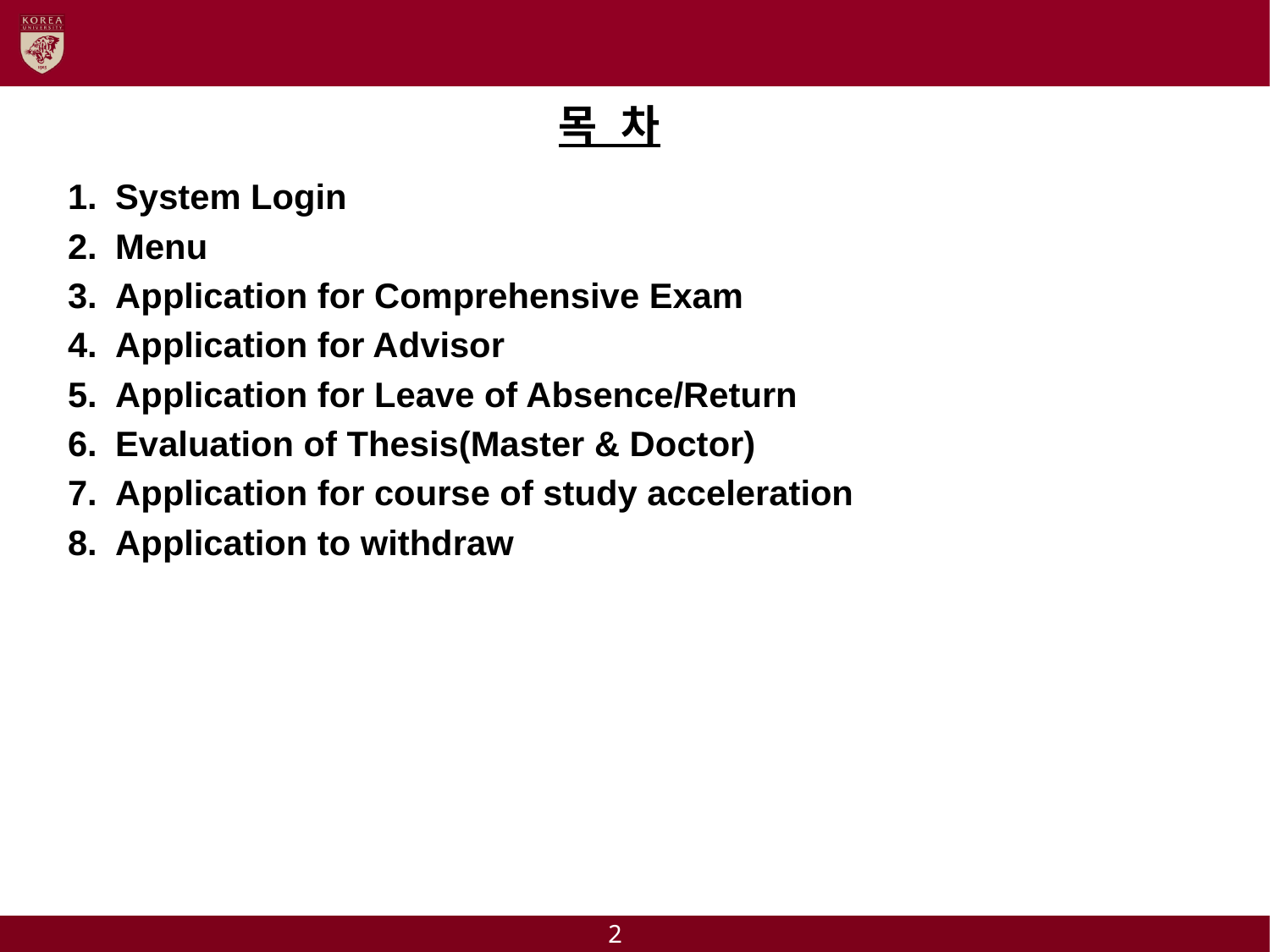

목  차
System Login
Menu
Application for Comprehensive Exam
Application for Advisor
Application for Leave of Absence/Return
Evaluation of Thesis(Master & Doctor)
Application for course of study acceleration
Application to withdraw